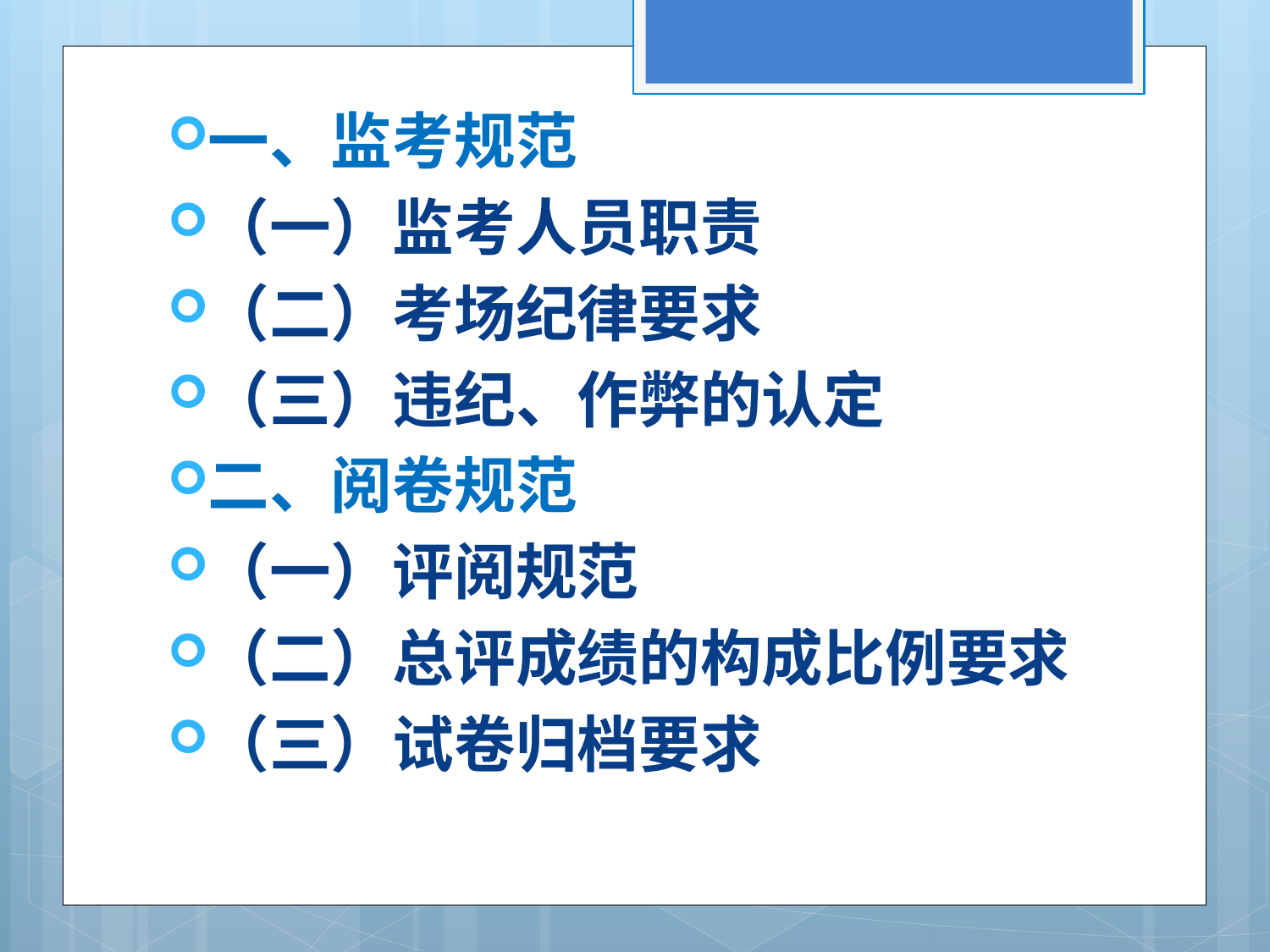

一、监考规范
（一）监考人员职责
（二）考场纪律要求
（三）违纪、作弊的认定
二、阅卷规范
（一）评阅规范
（二）总评成绩的构成比例要求
（三）试卷归档要求
#